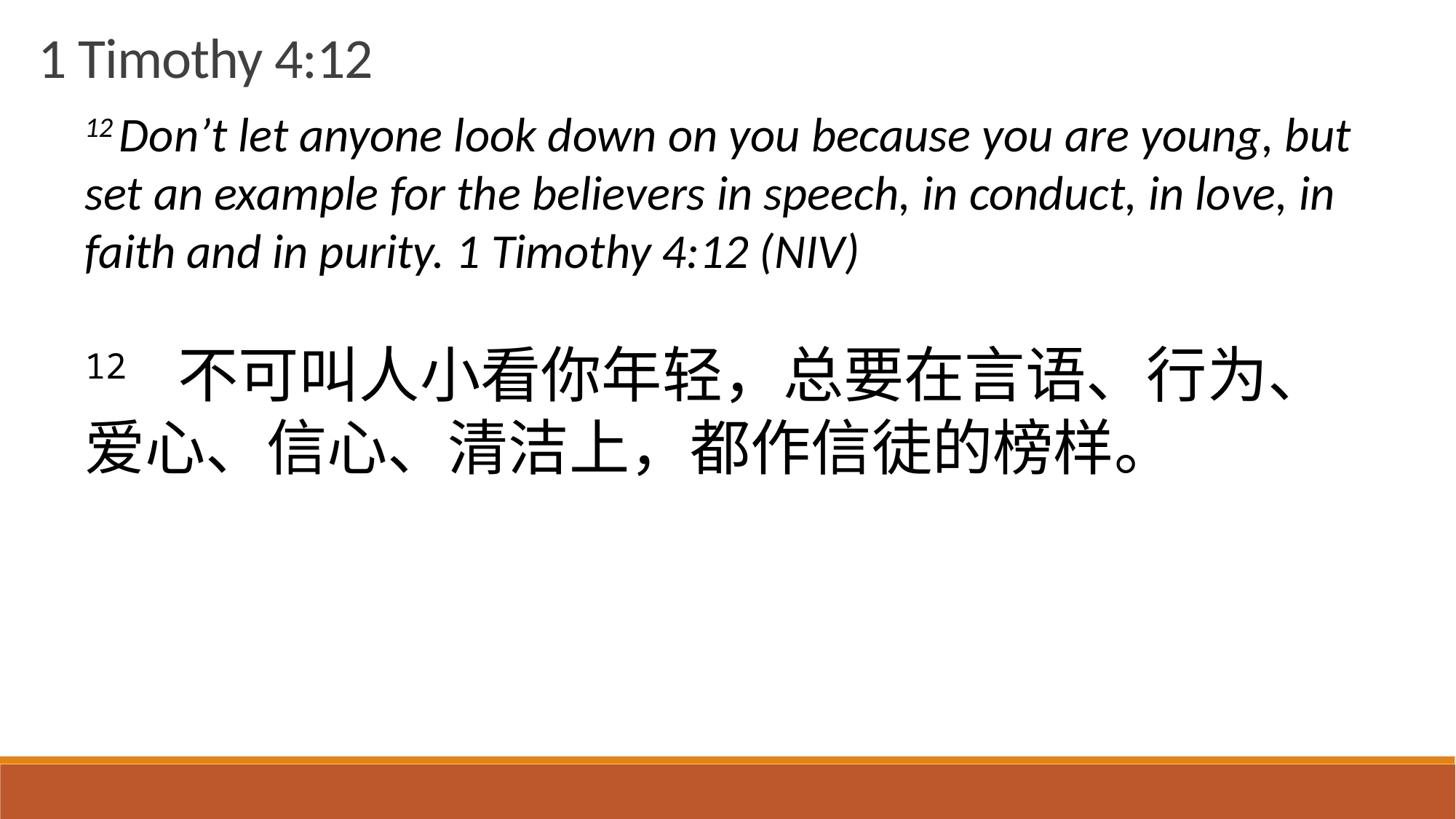

1 Timothy 4:12
12 Don’t let anyone look down on you because you are young, but set an example for the believers in speech, in conduct, in love, in faith and in purity. 1 Timothy 4:12 (NIV)

12 不可叫人小看你年轻，总要在言语、行为、爱心、信心、清洁上，都作信徒的榜样。